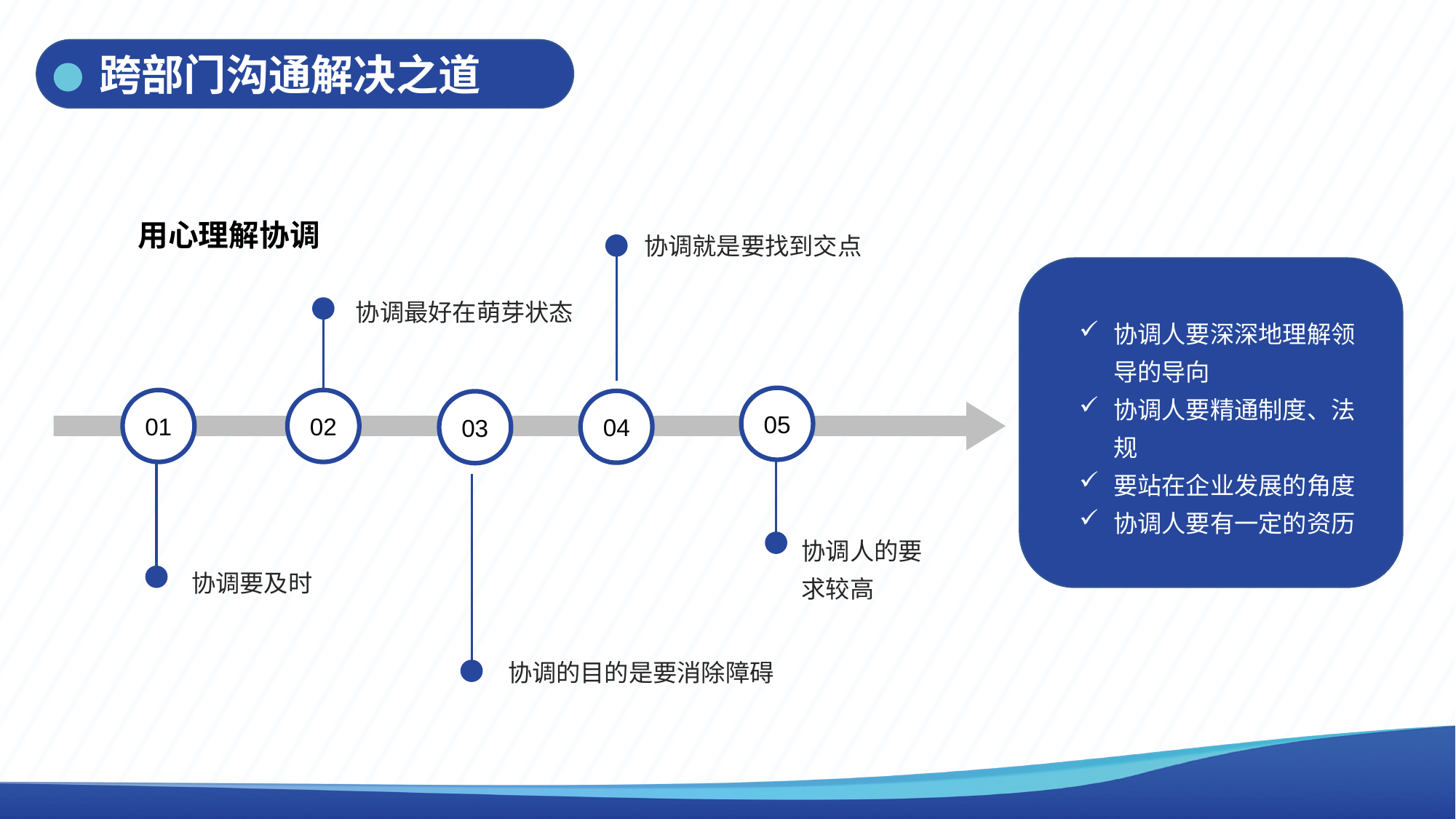

跨部门沟通解决之道

用心理解协调
协调就是要找到交点

协调人要深深地理解领导的导向
协调人要精通制度、法规
要站在企业发展的角度
协调人要有一定的资历

协调最好在萌芽状态

05
01
02
04
03

协调人的要求较高
协调要及时
协调的目的是要消除障碍